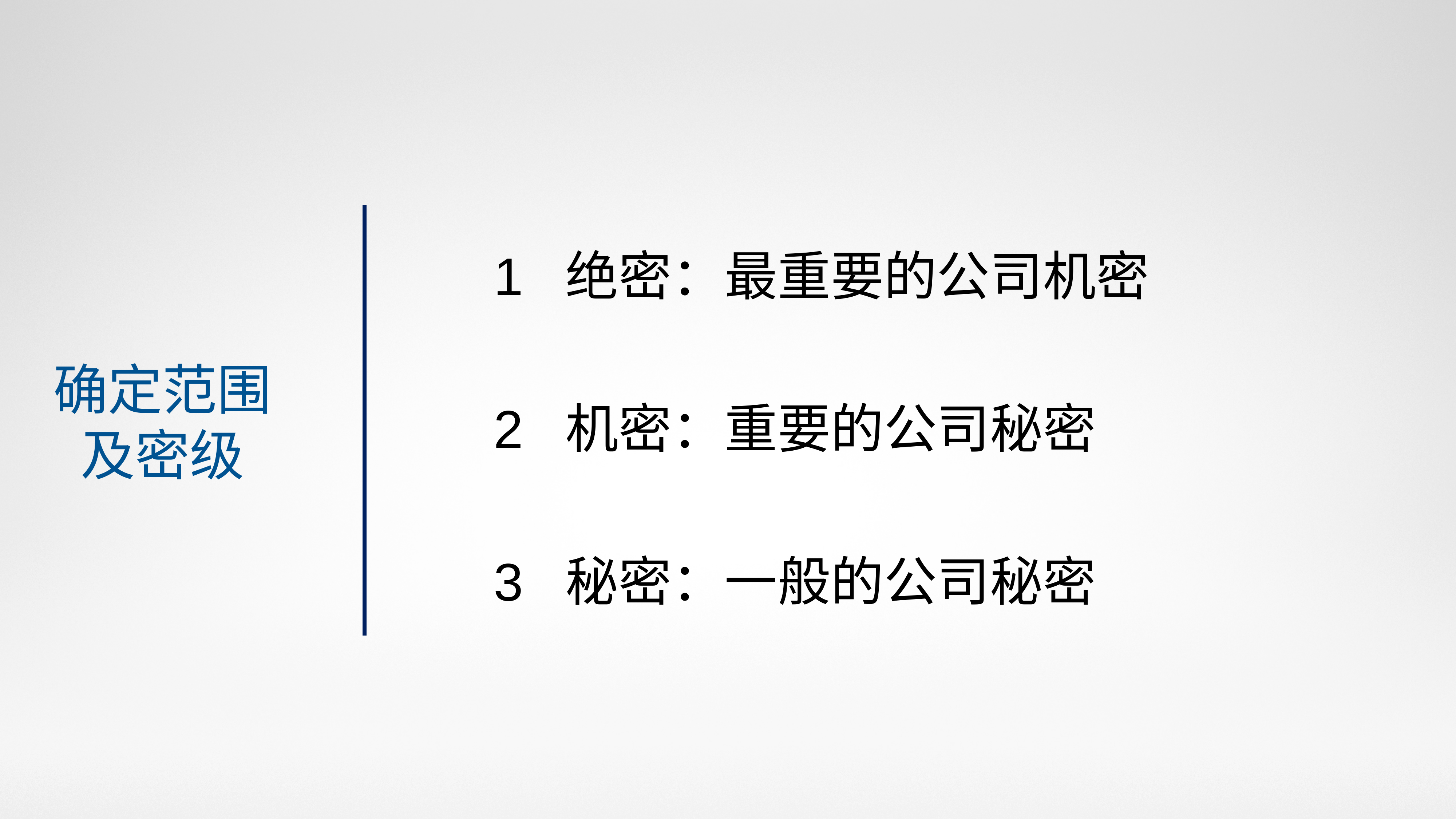

1  绝密：最重要的公司机密

2  机密：重要的公司秘密

3  秘密：一般的公司秘密
确定范围及密级